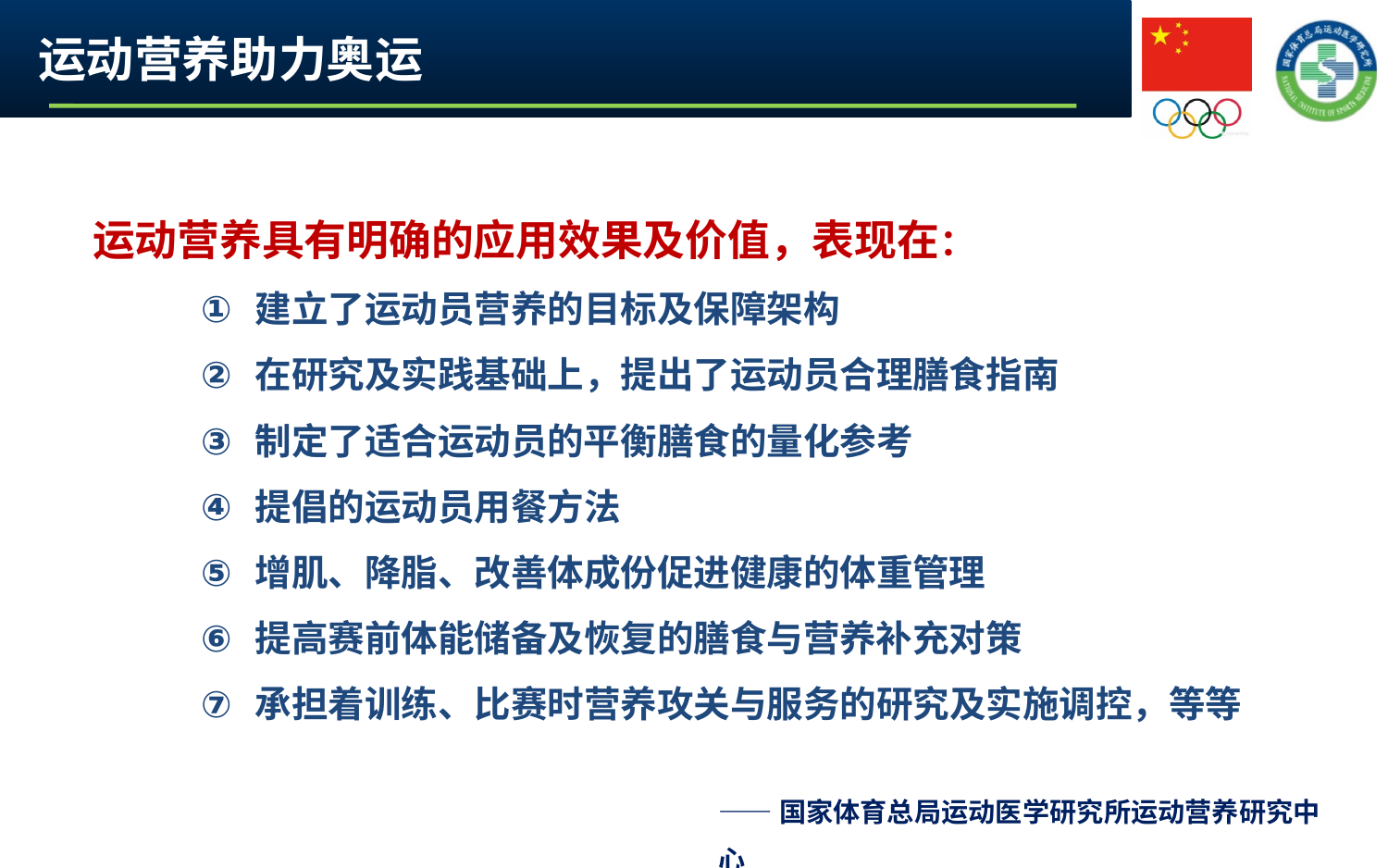

运动营养助力奥运
运动营养具有明确的应用效果及价值，表现在：
建立了运动员营养的目标及保障架构
在研究及实践基础上，提出了运动员合理膳食指南
制定了适合运动员的平衡膳食的量化参考
提倡的运动员用餐方法
增肌、降脂、改善体成份促进健康的体重管理
提高赛前体能储备及恢复的膳食与营养补充对策
承担着训练、比赛时营养攻关与服务的研究及实施调控，等等